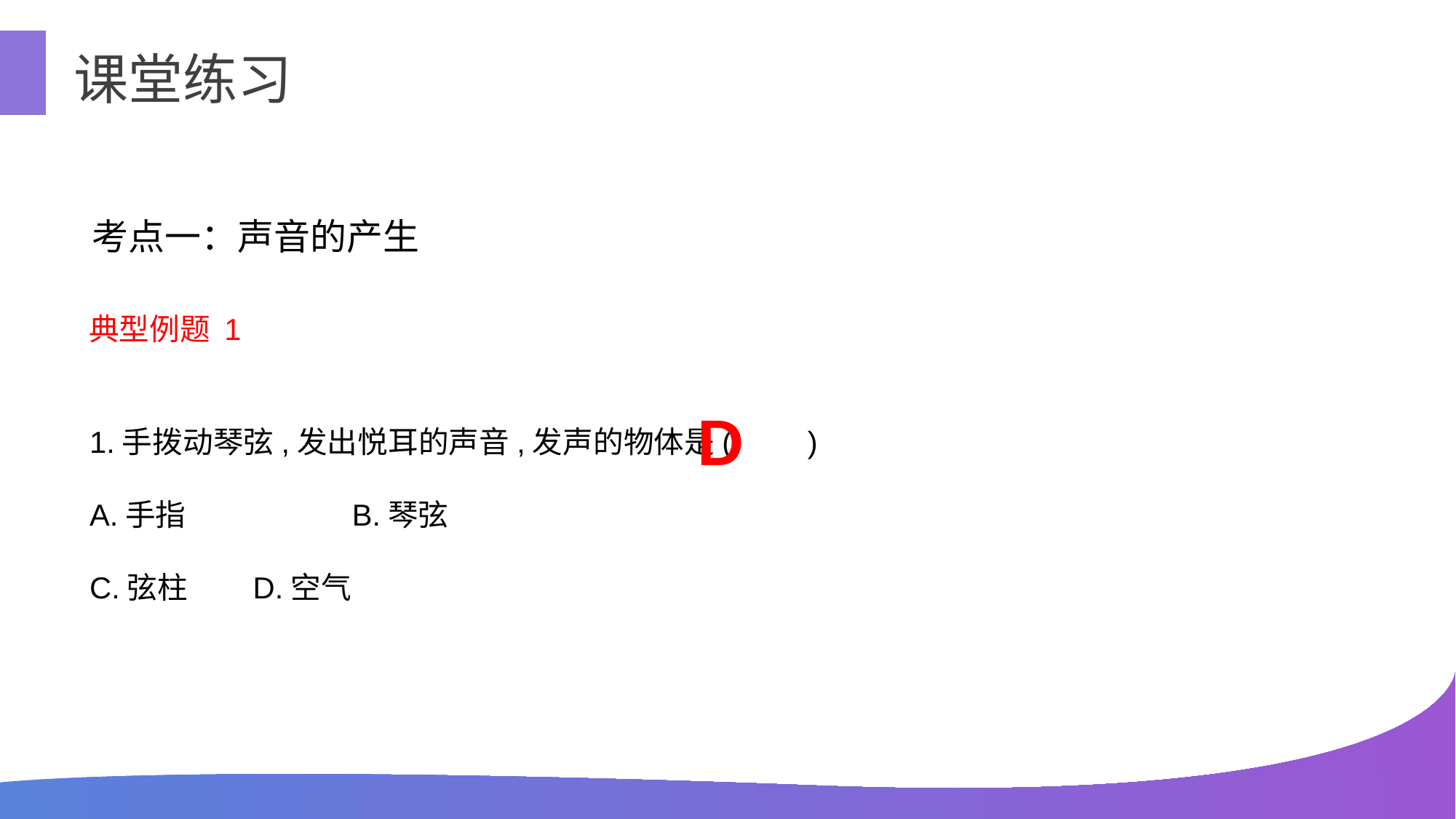

课堂练习
考点一：声音的产生
典型例题 1
D
1.手拨动琴弦,发出悦耳的声音,发声的物体是(　　)
A.手指　　　　　 B.琴弦
C.弦柱	       D.空气